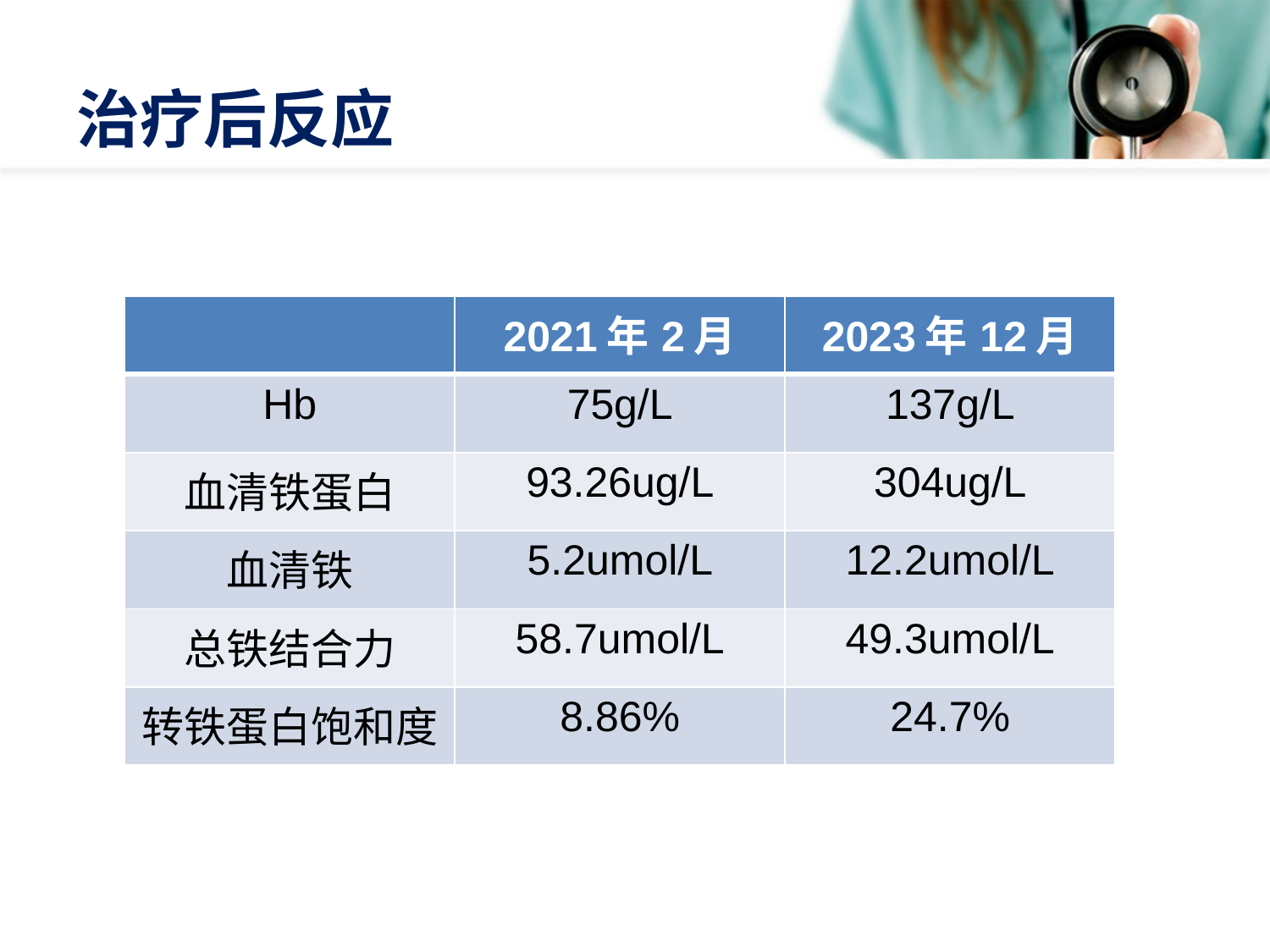

# 治疗后反应
|  | 2021年2月 | 2023年12月 |
| --- | --- | --- |
| Hb | 75g/L | 137g/L |
| 血清铁蛋白 | 93.26ug/L | 304ug/L |
| 血清铁 | 5.2umol/L | 12.2umol/L |
| 总铁结合力 | 58.7umol/L | 49.3umol/L |
| 转铁蛋白饱和度 | 8.86% | 24.7% |